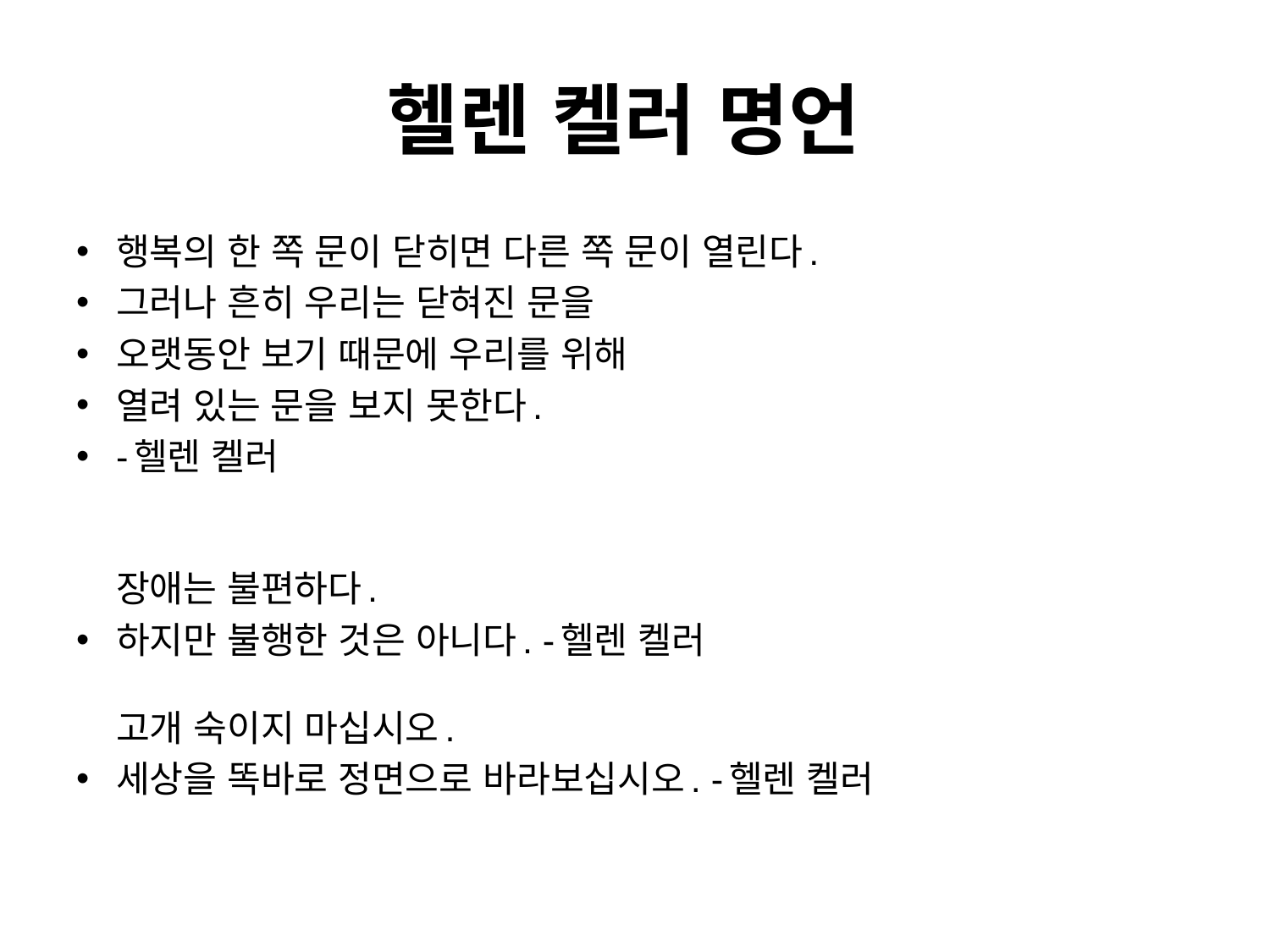

# 헬렌 켈러 명언
행복의 한 쪽 문이 닫히면 다른 쪽 문이 열린다.
그러나 흔히 우리는 닫혀진 문을
오랫동안 보기 때문에 우리를 위해
열려 있는 문을 보지 못한다.
-헬렌 켈러
장애는 불편하다.
하지만 불행한 것은 아니다. -헬렌 켈러
고개 숙이지 마십시오.
세상을 똑바로 정면으로 바라보십시오. -헬렌 켈러